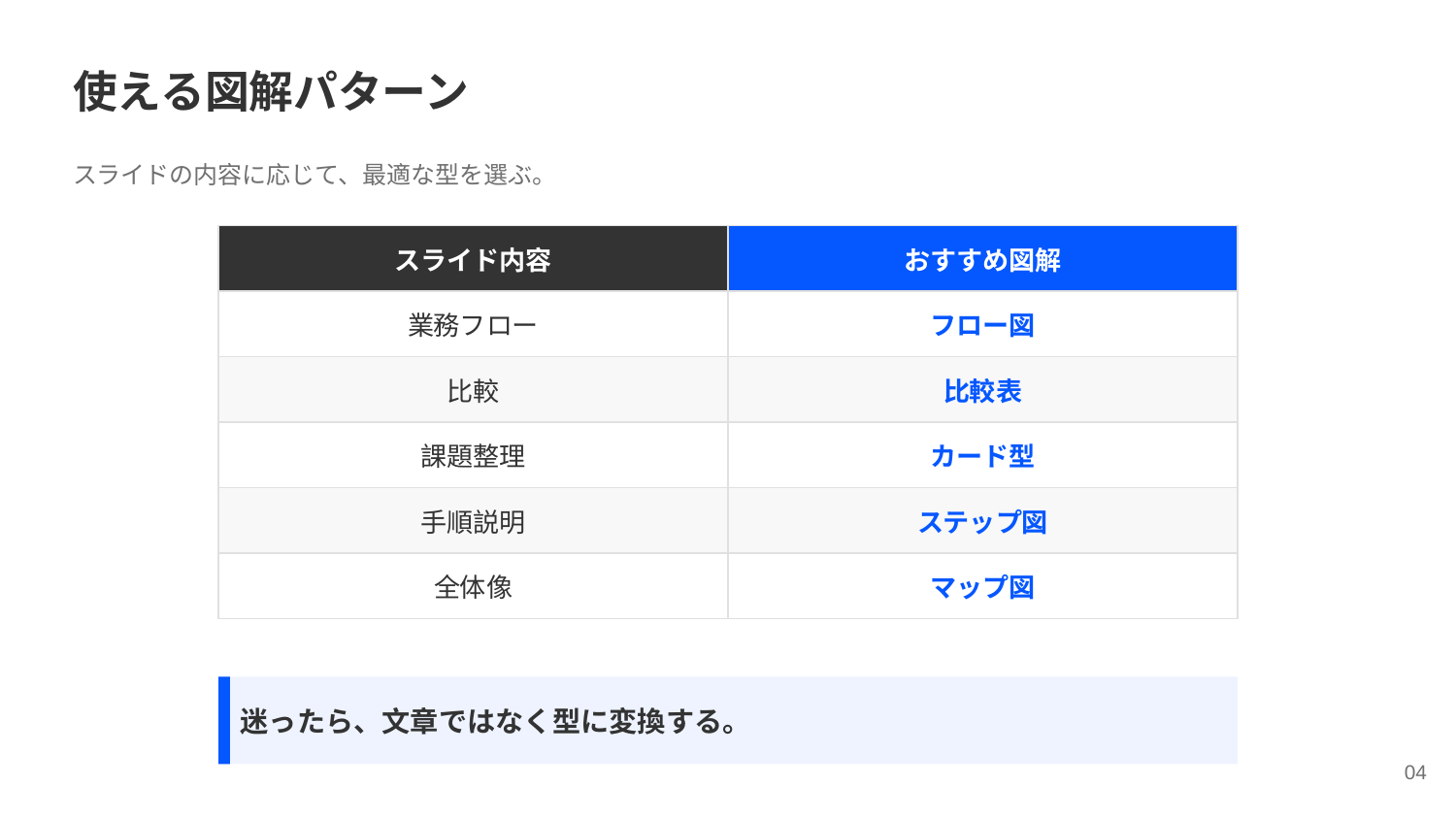

使える図解パターン
スライドの内容に応じて、最適な型を選ぶ。
| スライド内容 | おすすめ図解 |
| --- | --- |
| 業務フロー | フロー図 |
| 比較 | 比較表 |
| 課題整理 | カード型 |
| 手順説明 | ステップ図 |
| 全体像 | マップ図 |

迷ったら、文章ではなく型に変換する。
04